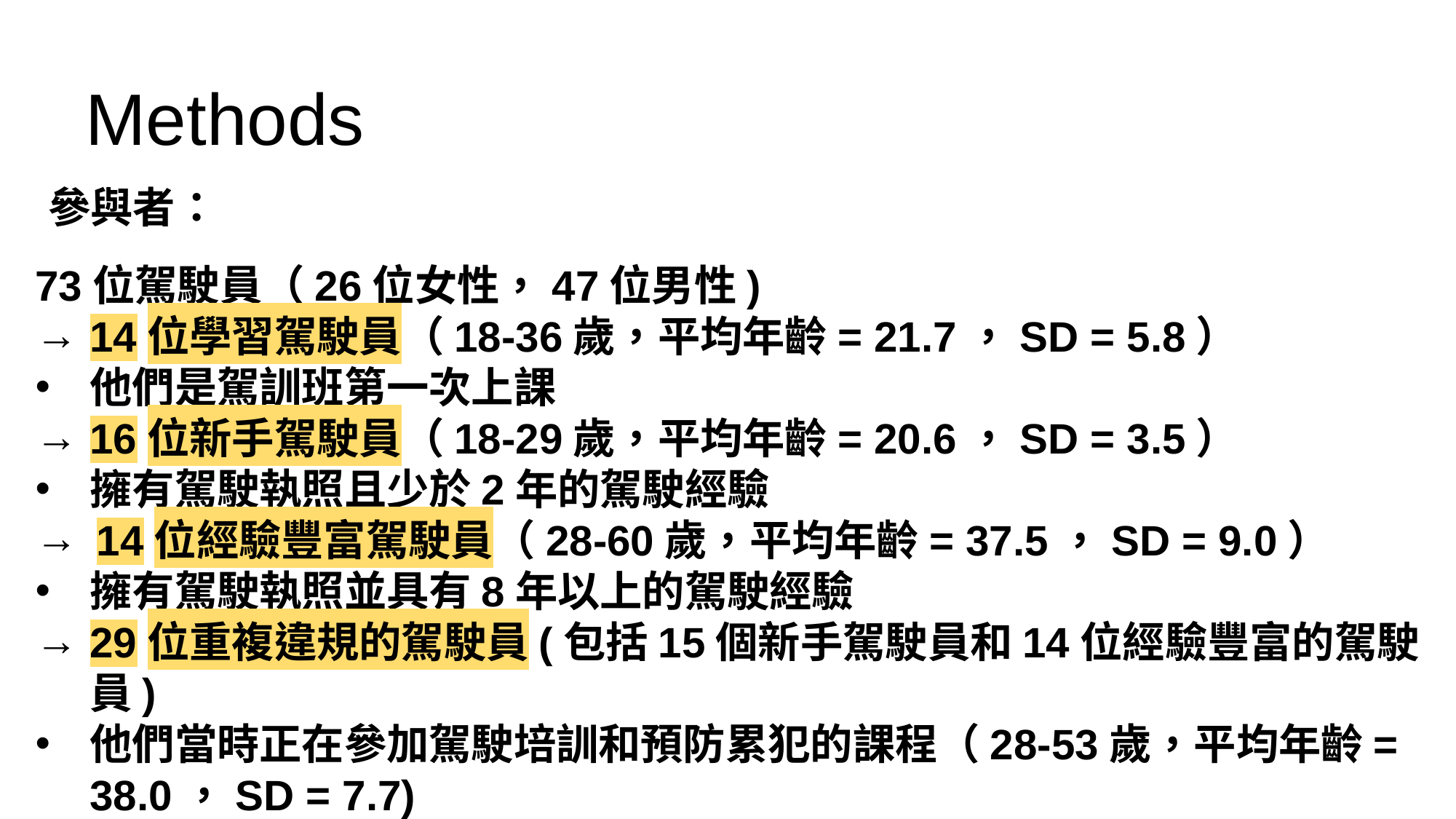

Methods
參與者：
73位駕駛員（26位女性，47位男性)
14位學習駕駛員（18-36歲，平均年齡= 21.7，SD = 5.8）
他們是駕訓班第一次上課
16位新手駕駛員（18-29歲，平均年齡= 20.6，SD = 3.5）
擁有駕駛執照且少於2年的駕駛經驗
14位經驗豐富駕駛員（28-60歲，平均年齡= 37.5，SD = 9.0）
擁有駕駛執照並具有8年以上的駕駛經驗
29位重複違規的駕駛員(包括15個新手駕駛員和14位經驗豐富的駕駛員)
他們當時正在參加駕駛培訓和預防累犯的課程（28-53歲，平均年齡= 38.0，SD = 7.7)